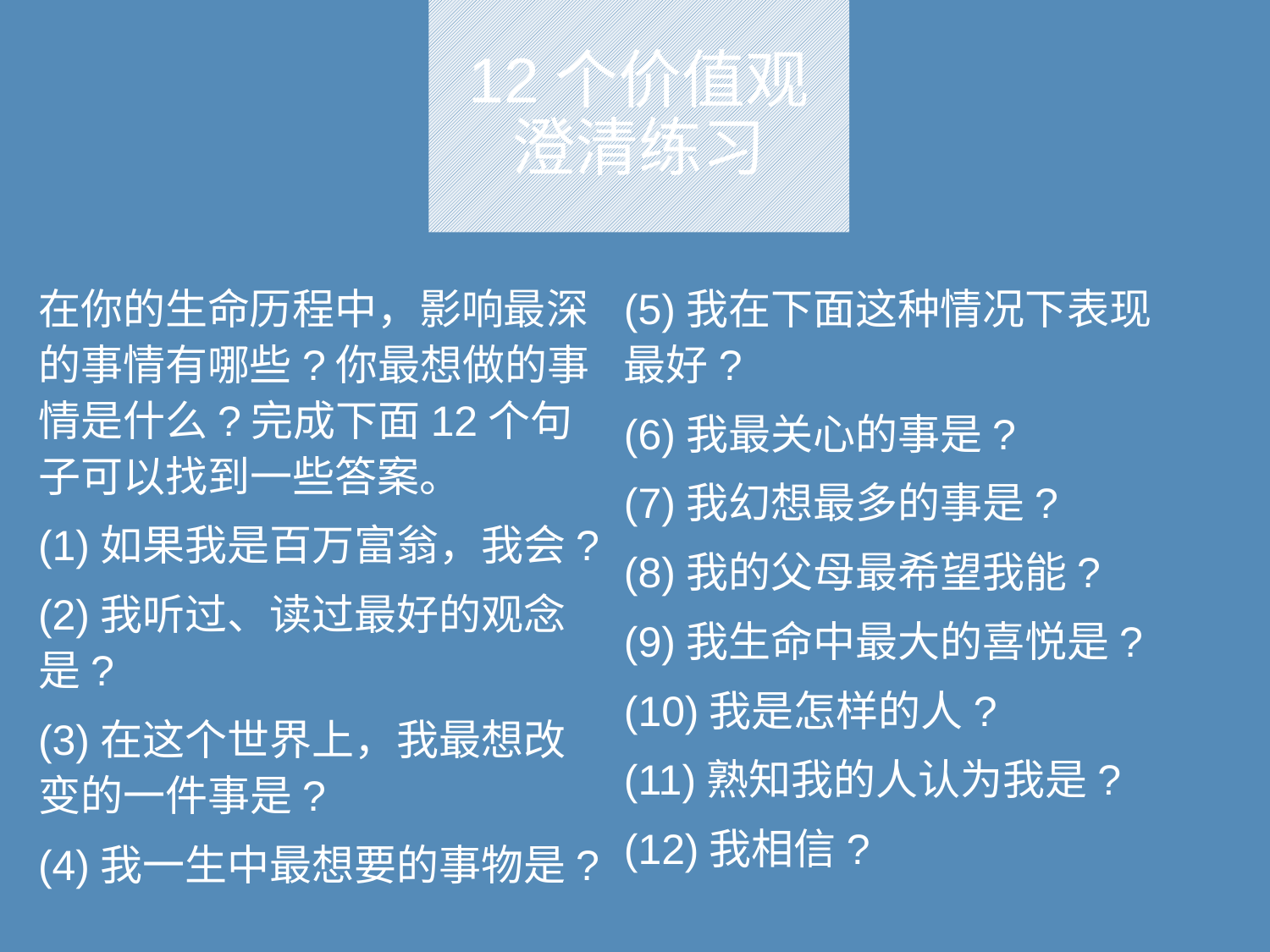

# 12个价值观 澄清练习
在你的生命历程中，影响最深的事情有哪些?你最想做的事情是什么?完成下面12个句子可以找到一些答案。
(1)如果我是百万富翁，我会?
(2)我听过、读过最好的观念是?
(3)在这个世界上，我最想改变的一件事是?
(4)我一生中最想要的事物是?
(5)我在下面这种情况下表现最好?
(6)我最关心的事是?
(7)我幻想最多的事是?
(8)我的父母最希望我能?
(9)我生命中最大的喜悦是?
(10)我是怎样的人?
(11)熟知我的人认为我是?
(12)我相信?